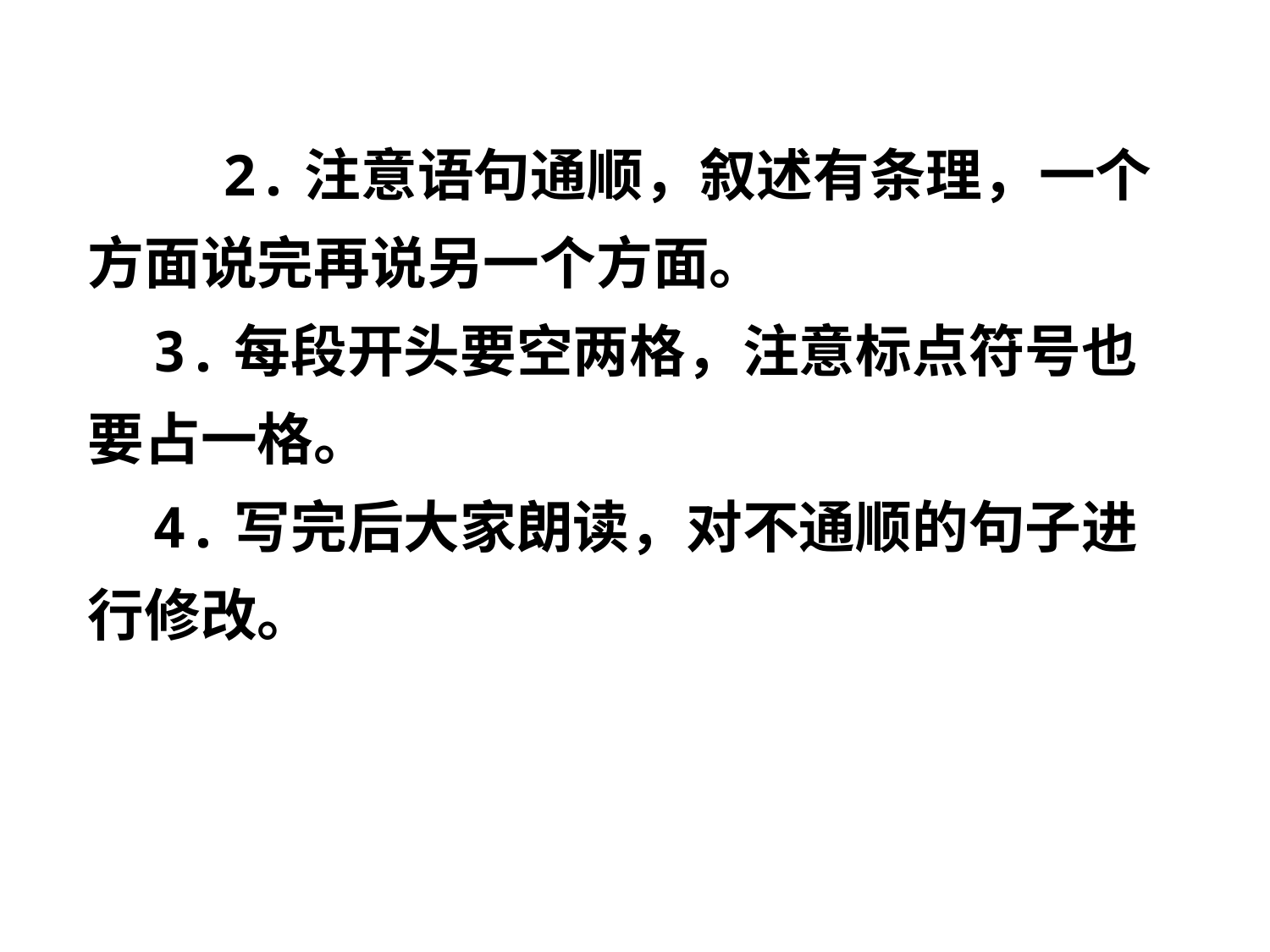

2.注意语句通顺，叙述有条理，一个方面说完再说另一个方面。
    3.每段开头要空两格，注意标点符号也要占一格。
    4.写完后大家朗读，对不通顺的句子进行修改。